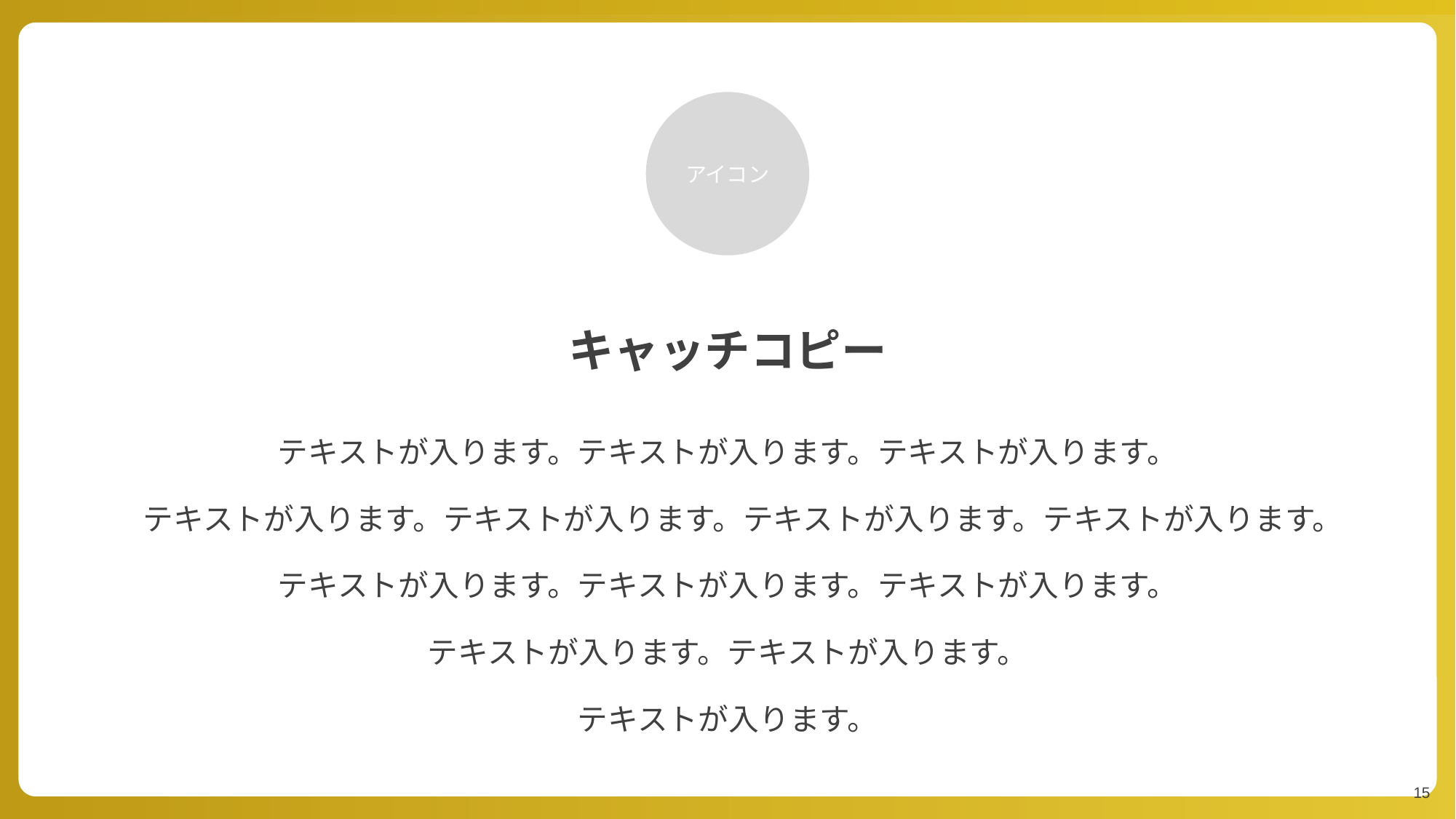

アイコン
キャッチコピー
テキストが入ります。テキストが入ります。テキストが入ります。
テキストが入ります。テキストが入ります。テキストが入ります。テキストが入ります。
テキストが入ります。テキストが入ります。テキストが入ります。
テキストが入ります。テキストが入ります。
テキストが入ります。
15